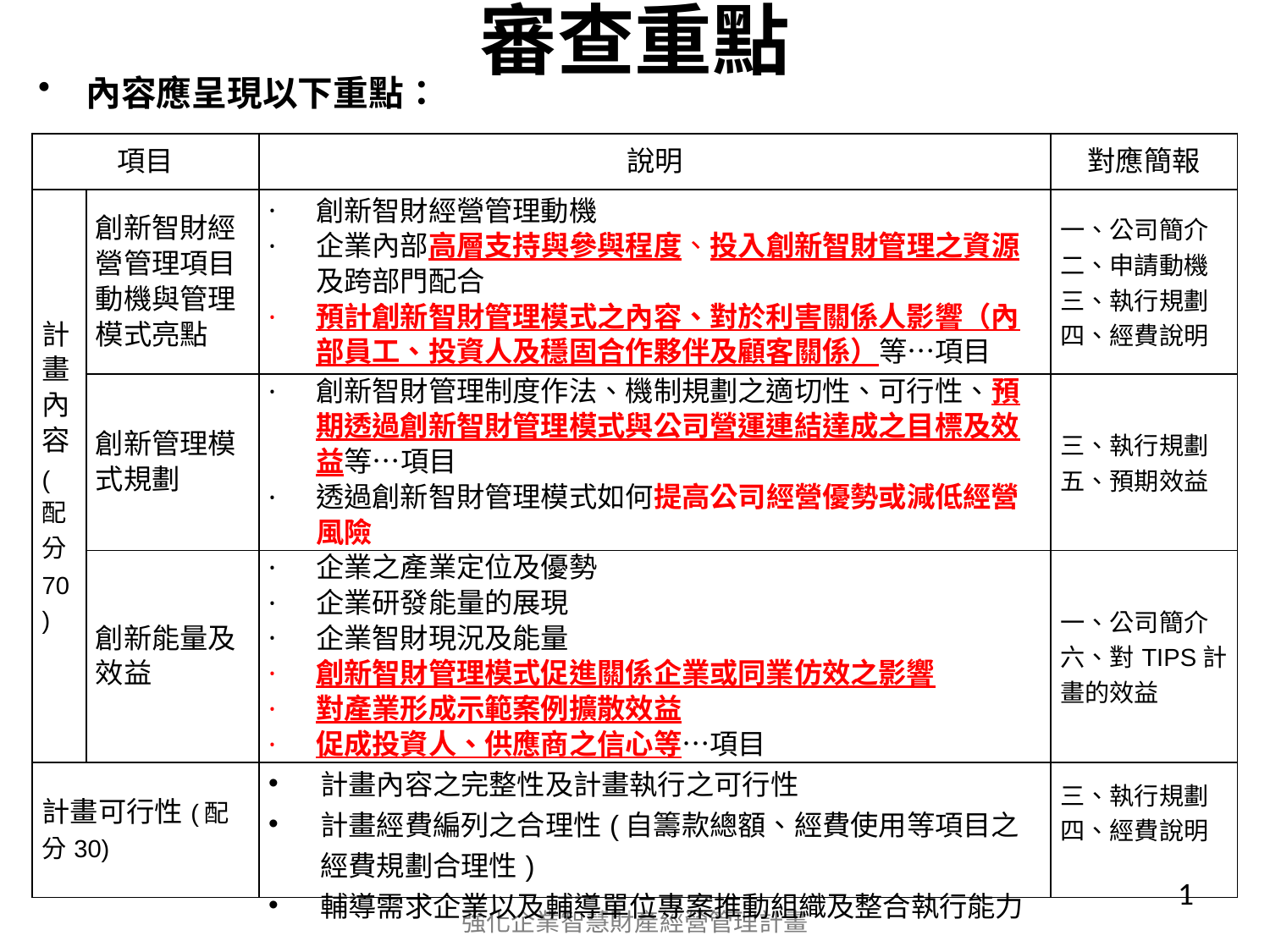

# 審查重點
內容應呈現以下重點：
| 項目 |  | 說明 | 對應簡報 |
| --- | --- | --- | --- |
| 計畫內容(配分70) | 創新智財經營管理項目動機與管理模式亮點 | 創新智財經營管理動機 企業內部高層支持與參與程度、投入創新智財管理之資源及跨部門配合 預計創新智財管理模式之內容、對於利害關係人影響（內部員工、投資人及穩固合作夥伴及顧客關係）等…項目 | 一、公司簡介 二、申請動機 三、執行規劃 四、經費說明 |
|  | 創新管理模式規劃 | 創新智財管理制度作法、機制規劃之適切性、可行性、預期透過創新智財管理模式與公司營運連結達成之目標及效益等…項目 透過創新智財管理模式如何提高公司經營優勢或減低經營風險 | 三、執行規劃 五、預期效益 |
|  | 創新能量及效益 | 企業之產業定位及優勢 企業研發能量的展現 企業智財現況及能量 創新智財管理模式促進關係企業或同業仿效之影響 對產業形成示範案例擴散效益 促成投資人、供應商之信心等…項目 | 一、公司簡介 六、對TIPS計畫的效益 |
| 計畫可行性(配分30) |  | 計畫內容之完整性及計畫執行之可行性 計畫經費編列之合理性(自籌款總額、經費使用等項目之經費規劃合理性) 輔導需求企業以及輔導單位專案推動組織及整合執行能力 | 三、執行規劃 四、經費說明 |
1
強化企業智慧財產經營管理計畫